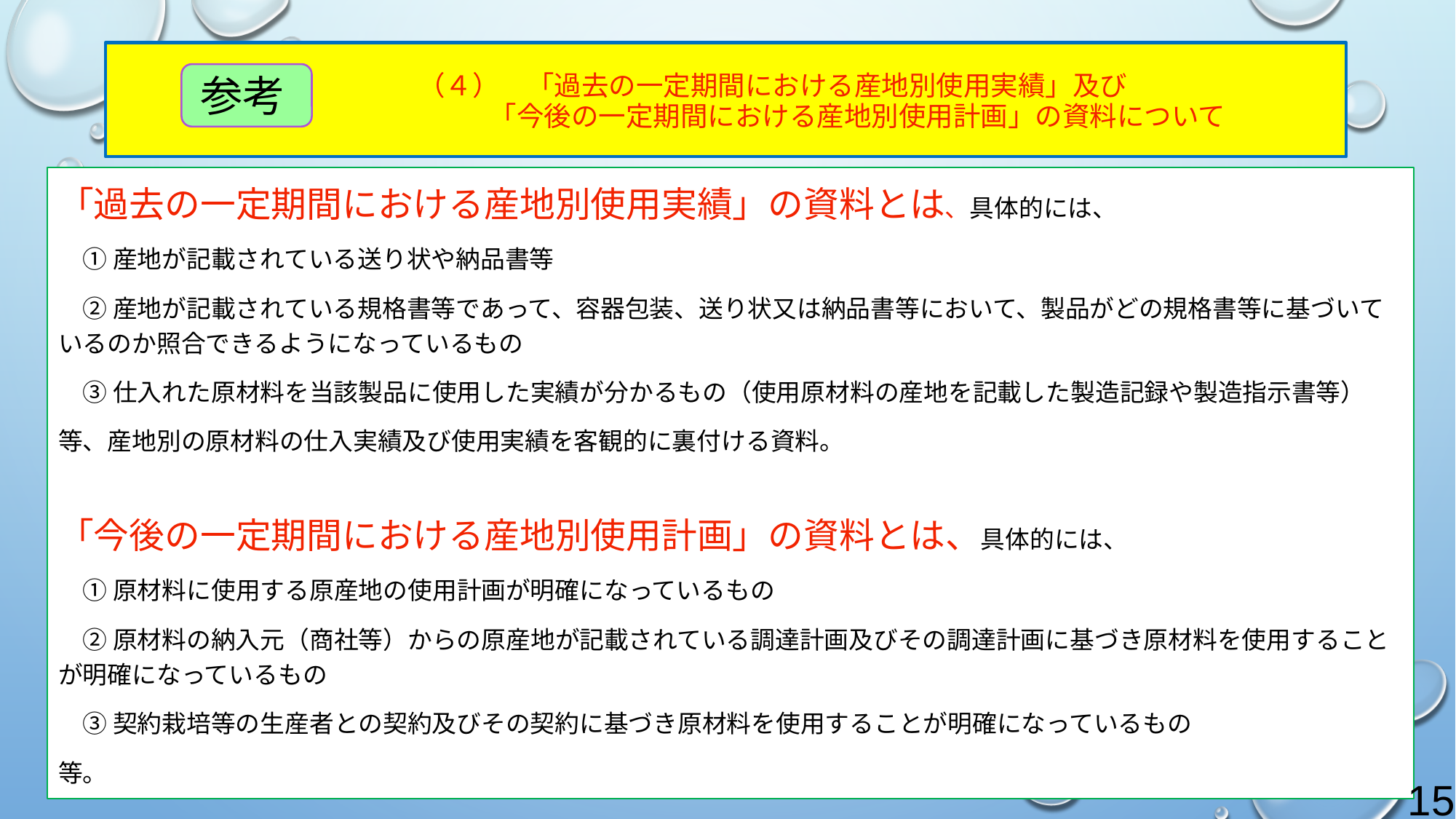

# （４）　「過去の一定期間における産地別使用実績」及び 　　　　　　　　　　　　   　「今後の一定期間における産地別使用計画」の資料について
参考

「過去の一定期間における産地別使用実績」の資料とは、具体的には、
　① 産地が記載されている送り状や納品書等
　② 産地が記載されている規格書等であって、容器包装、送り状又は納品書等において、製品がどの規格書等に基づいているのか照合できるようになっているもの
　③ 仕入れた原材料を当該製品に使用した実績が分かるもの（使用原材料の産地を記載した製造記録や製造指示書等）
等、産地別の原材料の仕入実績及び使用実績を客観的に裏付ける資料。

「今後の一定期間における産地別使用計画」の資料とは、具体的には、
　① 原材料に使用する原産地の使用計画が明確になっているもの
　② 原材料の納入元（商社等）からの原産地が記載されている調達計画及びその調達計画に基づき原材料を使用することが明確になっているもの
　③ 契約栽培等の生産者との契約及びその契約に基づき原材料を使用することが明確になっているもの
等。
15